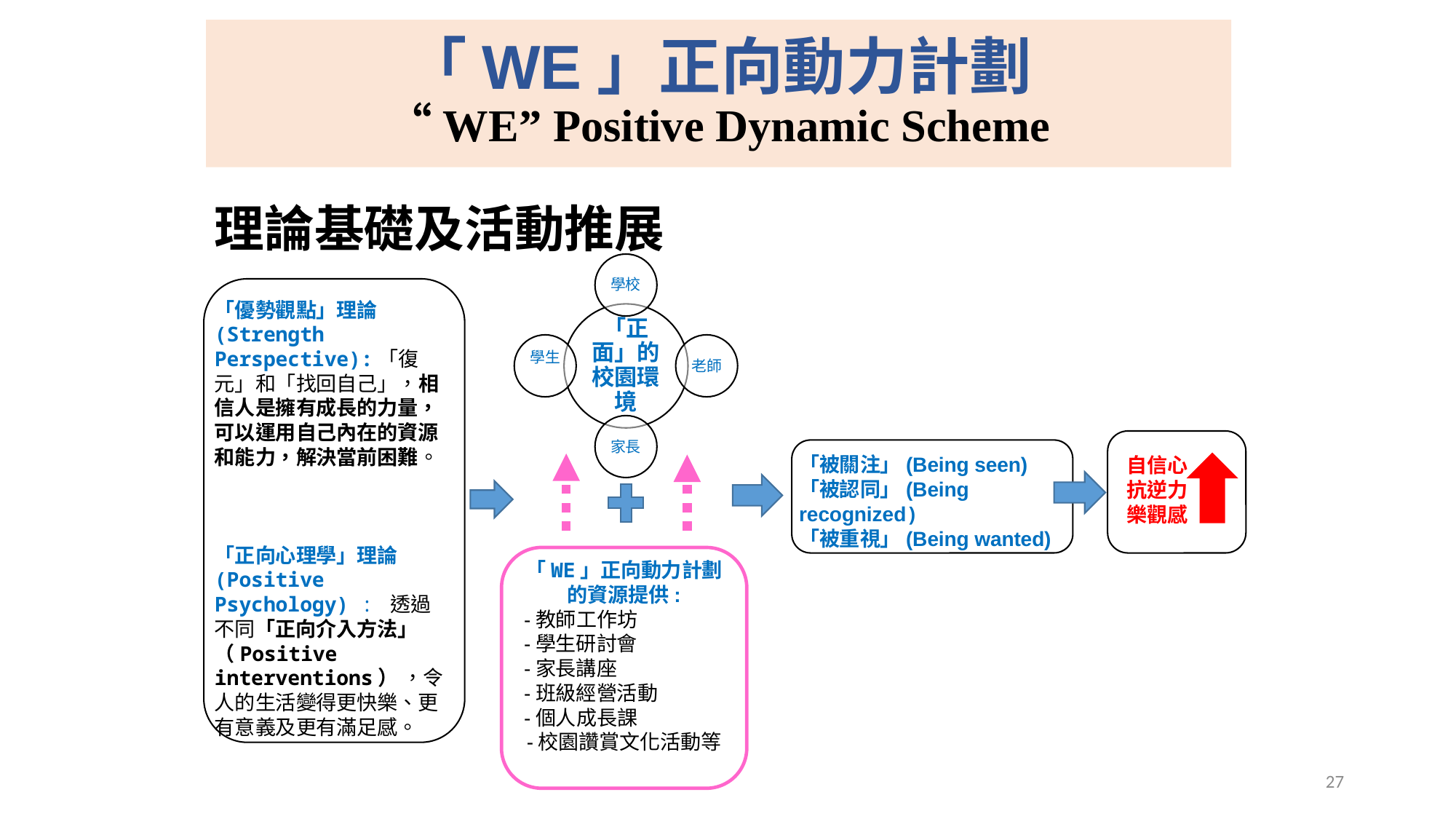

「WE」正向動力計劃
“WE” Positive Dynamic Scheme
理論基礎及活動推展
「正面」的校園環境
學校
老師
家長
學生

「被關注」(Being seen)
「被認同」(Being recognized)
「被重視」(Being wanted)

「WE」正向動力計劃的資源提供:
-教師工作坊
-學生研討會
-家長講座
-班級經營活動
-個人成長課
-校園讚賞文化活動等

「優勢觀點」理論 (Strength Perspective):「復元」和「找回自己」，相信人是擁有成長的力量，可以運用自己內在的資源和能力，解決當前困難。

「正向心理學」理論 (Positive Psychology) : 透過不同「正向介入方法」（Positive interventions） ，令人的生活變得更快樂、更有意義及更有滿足感。

自信心
抗逆力
樂觀感
27